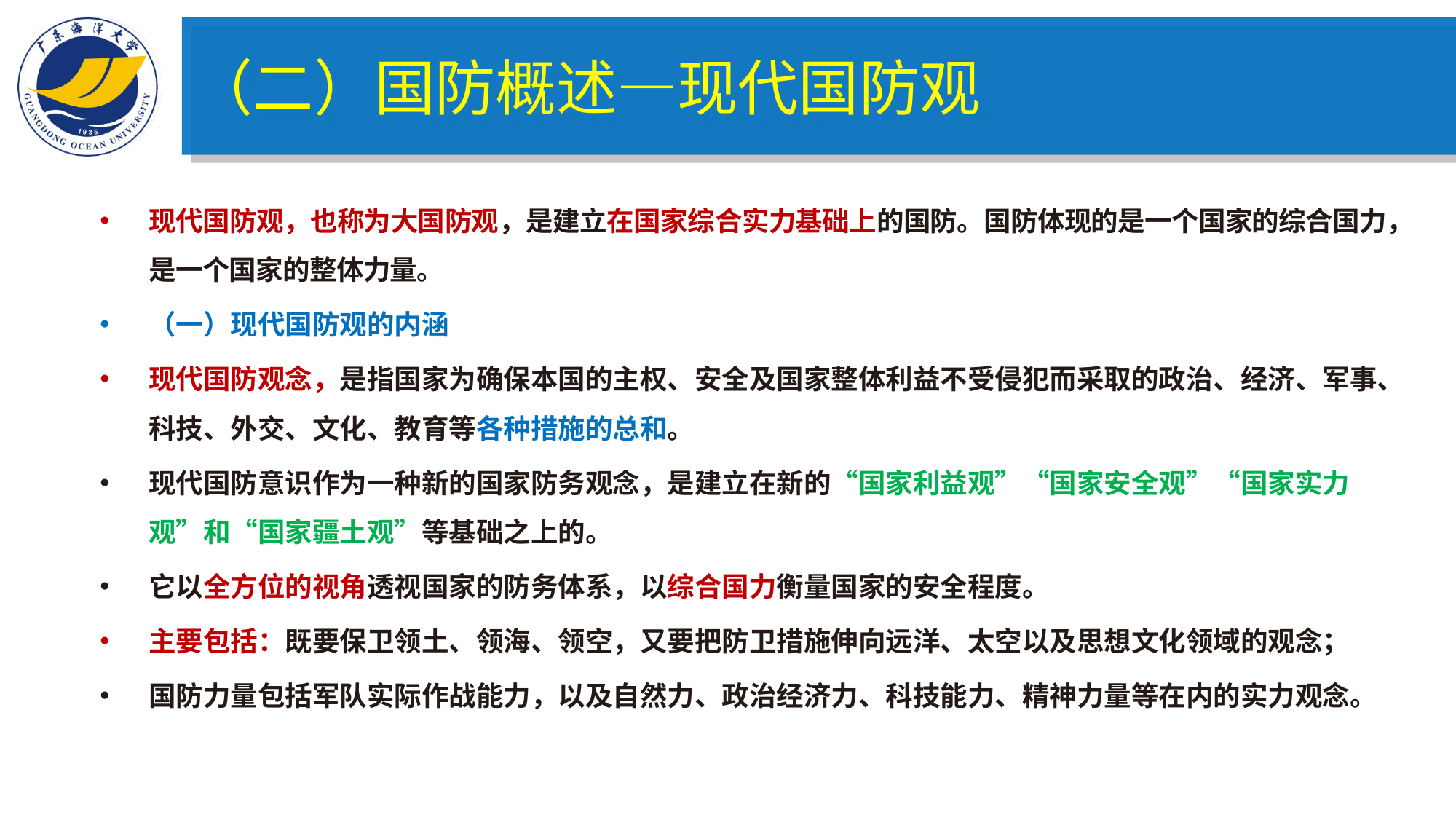

（二）国防概述—现代国防观
现代国防观，也称为大国防观，是建立在国家综合实力基础上的国防。国防体现的是一个国家的综合国力，是一个国家的整体力量。
（一）现代国防观的内涵
现代国防观念，是指国家为确保本国的主权、安全及国家整体利益不受侵犯而采取的政治、经济、军事、科技、外交、文化、教育等各种措施的总和。
现代国防意识作为一种新的国家防务观念，是建立在新的“国家利益观”“国家安全观”“国家实力观”和“国家疆土观”等基础之上的。
它以全方位的视角透视国家的防务体系，以综合国力衡量国家的安全程度。
主要包括：既要保卫领土、领海、领空，又要把防卫措施伸向远洋、太空以及思想文化领域的观念；
国防力量包括军队实际作战能力，以及自然力、政治经济力、科技能力、精神力量等在内的实力观念。